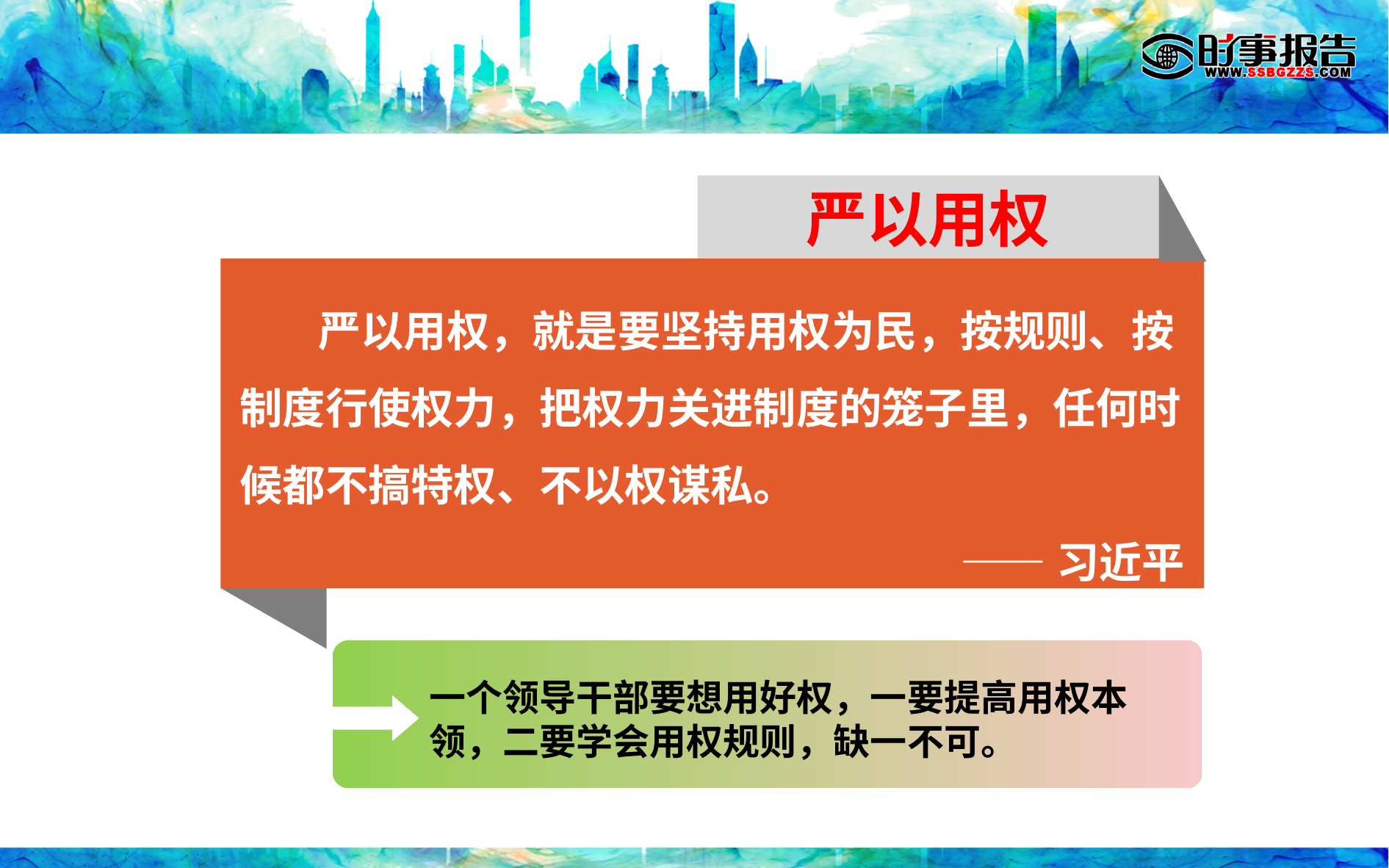

严以用权
       严以用权，就是要坚持用权为民，按规则、按制度行使权力，把权力关进制度的笼子里，任何时候都不搞特权、不以权谋私。
——习近平

一个领导干部要想用好权，一要提高用权本领，二要学会用权规则，缺一不可。